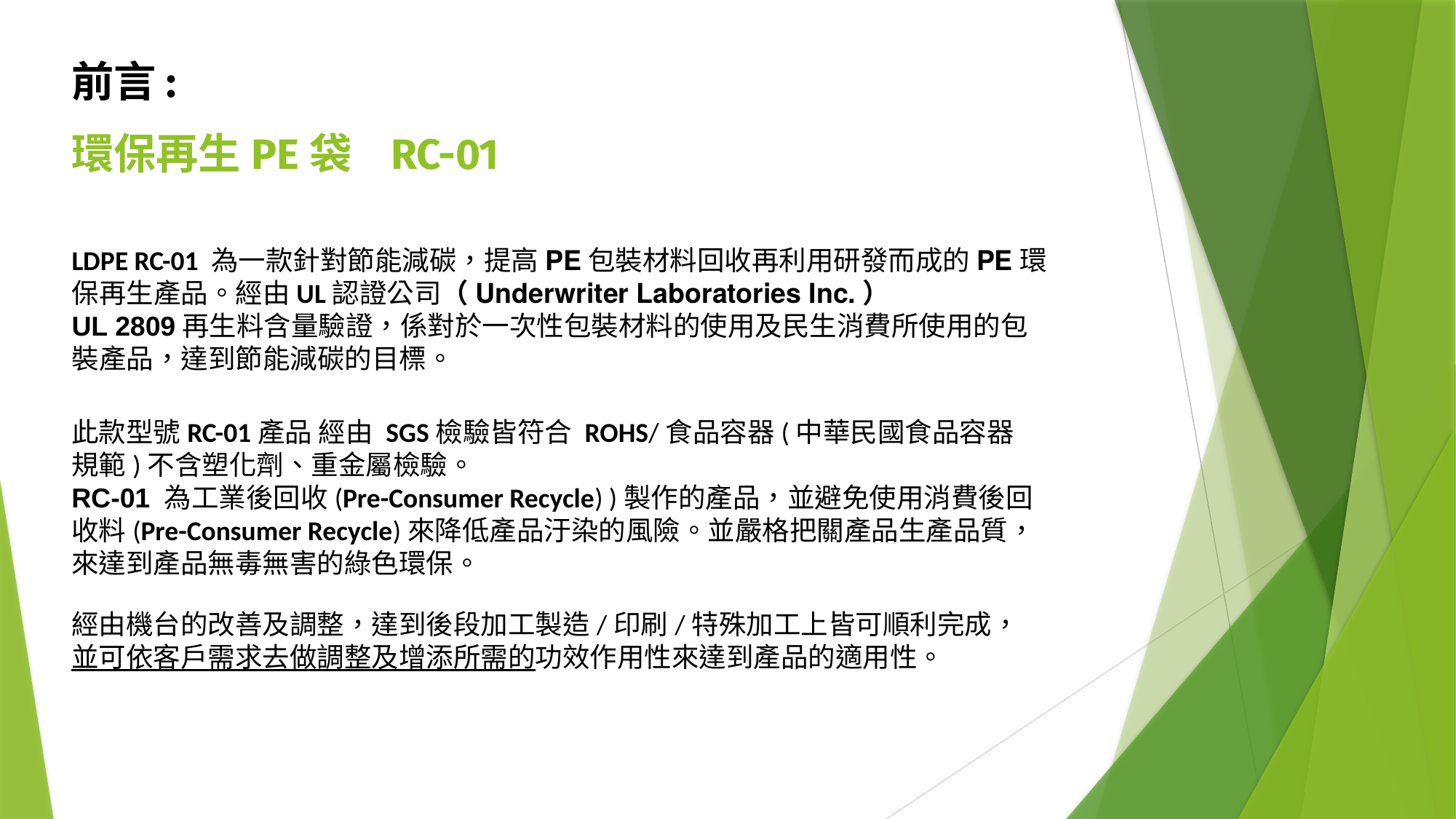

前言:
環保再生PE袋   RC-01
LDPE RC-01 為一款針對節能減碳，提高PE包裝材料回收再利用研發而成的PE環保再生產品。經由UL認證公司（Underwriter Laboratories Inc.）
UL 2809再生料含量驗證，係對於一次性包裝材料的使用及民生消費所使用的包裝產品，達到節能減碳的目標。

此款型號RC-01產品 經由 SGS檢驗皆符合 ROHS/食品容器(中華民國食品容器規範)不含塑化劑、重金屬檢驗。
RC-01 為工業後回收(Pre-Consumer Recycle) )製作的產品，並避免使用消費後回收料(Pre-Consumer Recycle)來降低產品汙染的風險。並嚴格把關產品生產品質，來達到產品無毒無害的綠色環保。
經由機台的改善及調整，達到後段加工製造/印刷/特殊加工上皆可順利完成，並可依客戶需求去做調整及增添所需的功效作用性來達到產品的適用性。